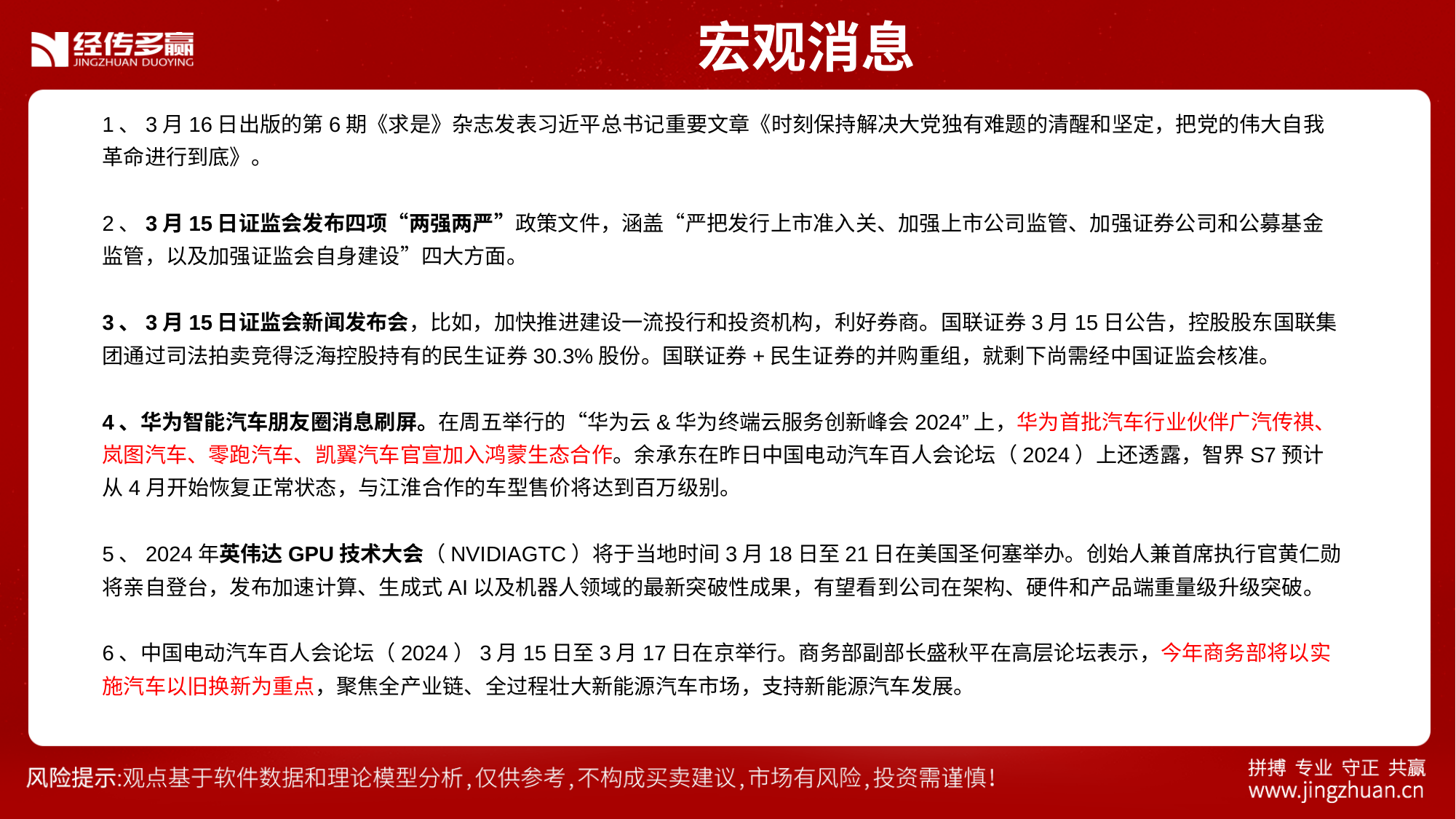

宏观消息
1、3月16日出版的第6期《求是》杂志发表习近平总书记重要文章《时刻保持解决大党独有难题的清醒和坚定，把党的伟大自我革命进行到底》。

2、3月15日证监会发布四项“两强两严”政策文件，涵盖“严把发行上市准入关、加强上市公司监管、加强证券公司和公募基金监管，以及加强证监会自身建设”四大方面。

3、3月15日证监会新闻发布会，比如，加快推进建设一流投行和投资机构，利好券商。国联证券3月15日公告，控股股东国联集团通过司法拍卖竞得泛海控股持有的民生证券30.3%股份。国联证券+民生证券的并购重组，就剩下尚需经中国证监会核准。

4、华为智能汽车朋友圈消息刷屏。在周五举行的“华为云&华为终端云服务创新峰会2024”上，华为首批汽车行业伙伴广汽传祺、岚图汽车、零跑汽车、凯翼汽车官宣加入鸿蒙生态合作。余承东在昨日中国电动汽车百人会论坛（2024）上还透露，智界S7预计从4月开始恢复正常状态，与江淮合作的车型售价将达到百万级别。

5、2024年英伟达GPU技术大会（NVIDIAGTC）将于当地时间3月18日至21日在美国圣何塞举办。创始人兼首席执行官黄仁勋将亲自登台，发布加速计算、生成式AI以及机器人领域的最新突破性成果，有望看到公司在架构、硬件和产品端重量级升级突破。

6、中国电动汽车百人会论坛（2024）3月15日至3月17日在京举行。商务部副部长盛秋平在高层论坛表示，今年商务部将以实施汽车以旧换新为重点，聚焦全产业链、全过程壮大新能源汽车市场，支持新能源汽车发展。